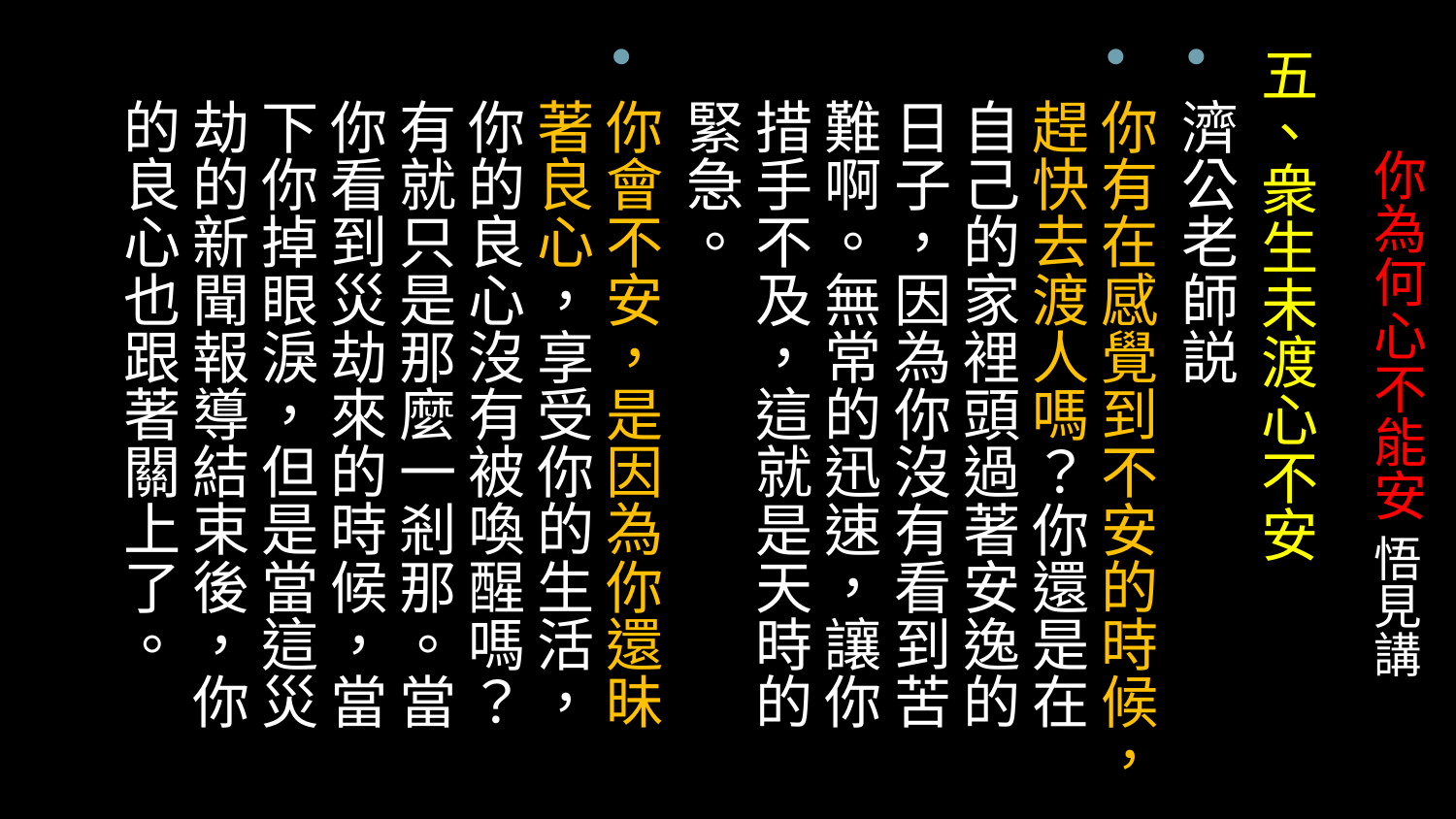

五、衆生未渡心不安
濟公老師説
你有在感覺到不安的時候，趕快去渡人嗎？你還是在自己的家裡頭過著安逸的日子，因為你沒有看到苦難啊。無常的迅速，讓你措手不及，這就是天時的緊急。
你會不安，是因為你還昧著良心，享受你的生活，你的良心沒有被喚醒嗎？有就只是那麼一剎那。當你看到災劫來的時候，當下你掉眼淚，但是當這災劫的新聞報導結束後，你的良心也跟著關上了。

# 你為何心不能安 悟見講